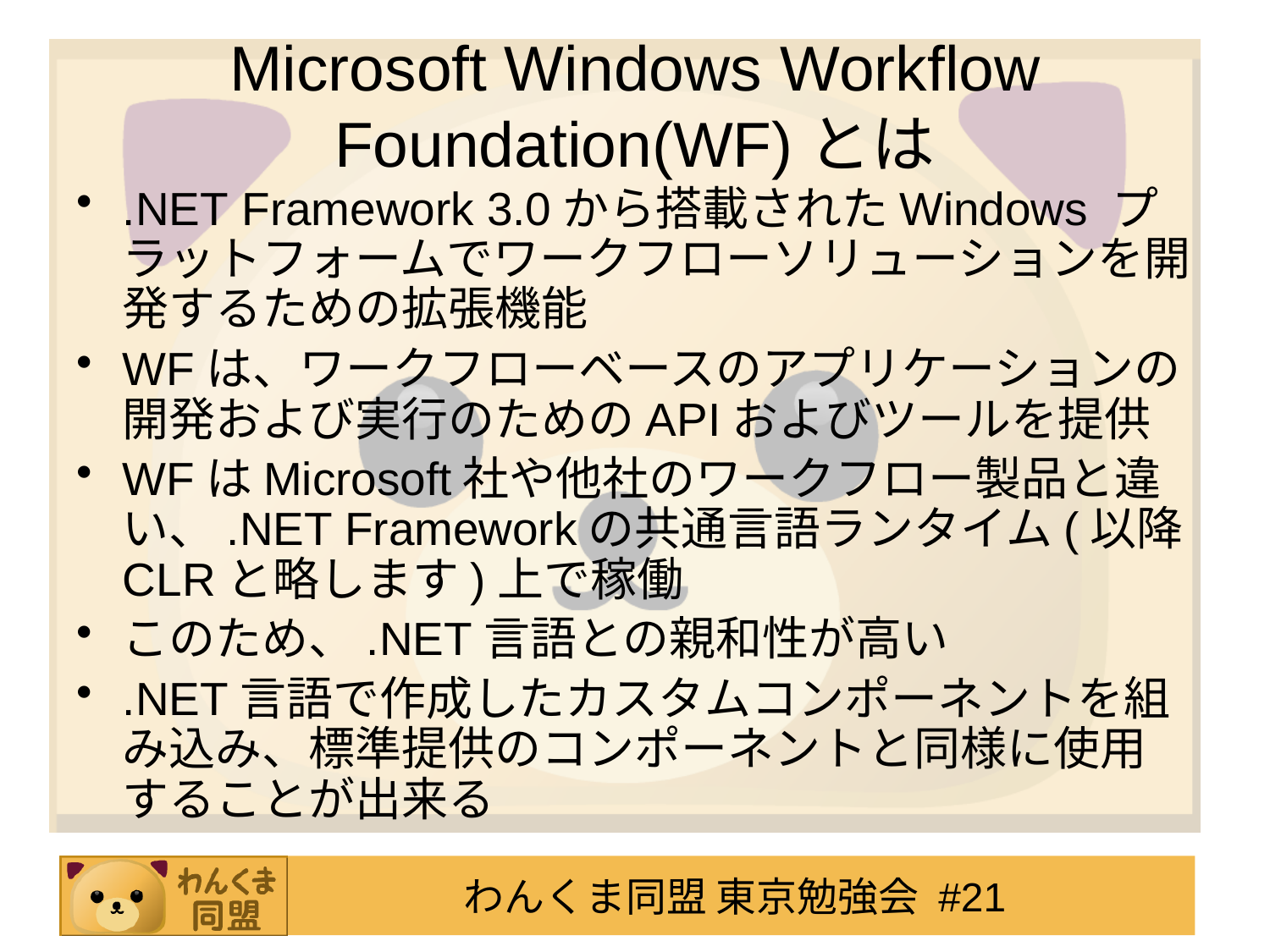

# Microsoft Windows Workflow Foundation(WF)とは
.NET Framework 3.0から搭載されたWindows プラットフォームでワークフローソリューションを開発するための拡張機能
WFは、ワークフローベースのアプリケーションの開発および実行のためのAPIおよびツールを提供
WFはMicrosoft社や他社のワークフロー製品と違い、.NET Frameworkの共通言語ランタイム(以降CLRと略します)上で稼働
このため、.NET言語との親和性が高い
.NET言語で作成したカスタムコンポーネントを組み込み、標準提供のコンポーネントと同様に使用することが出来る